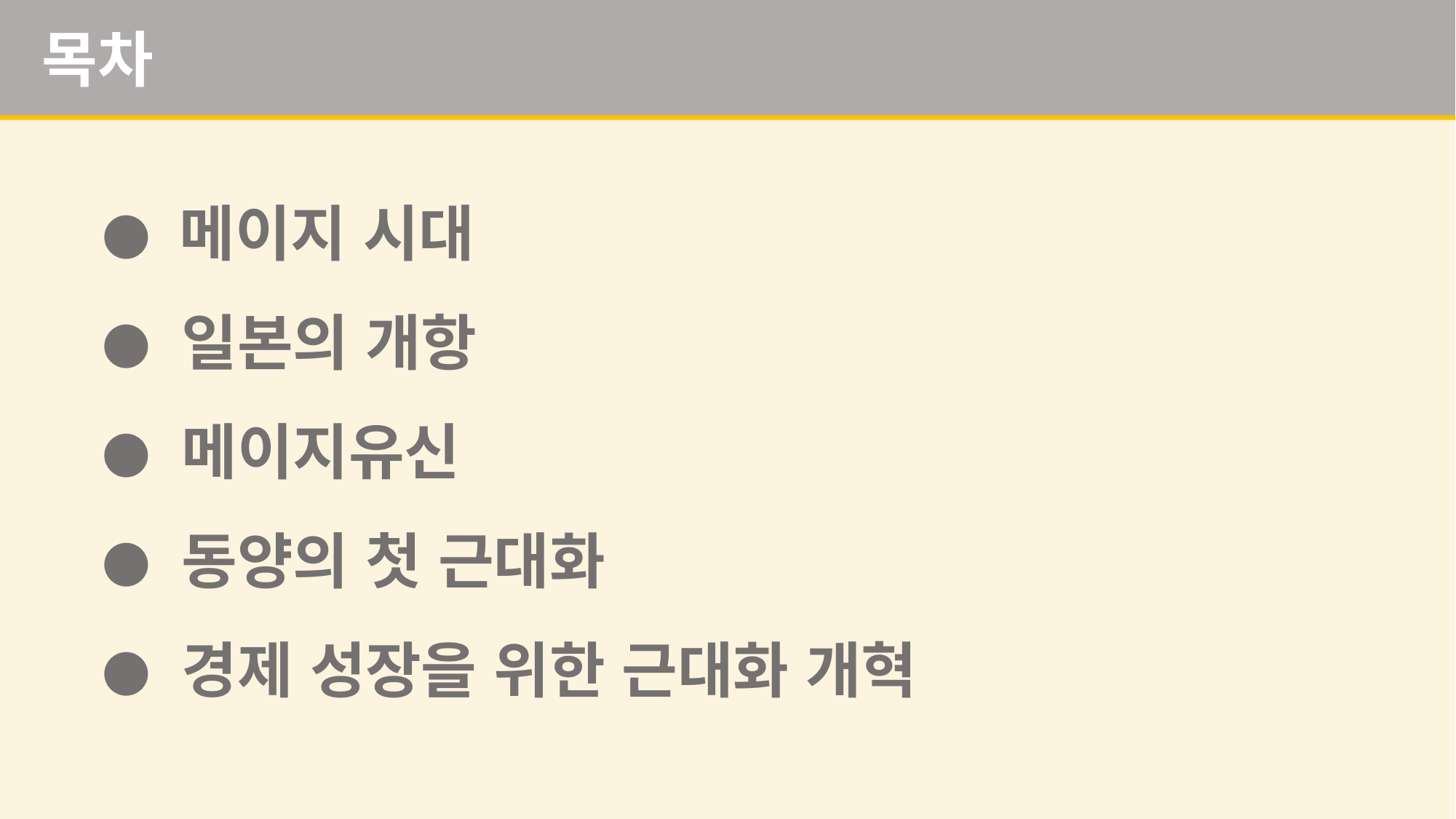

목차
● 메이지 시대

● 일본의 개항

● 메이지유신

● 동양의 첫 근대화

● 경제 성장을 위한 근대화 개혁